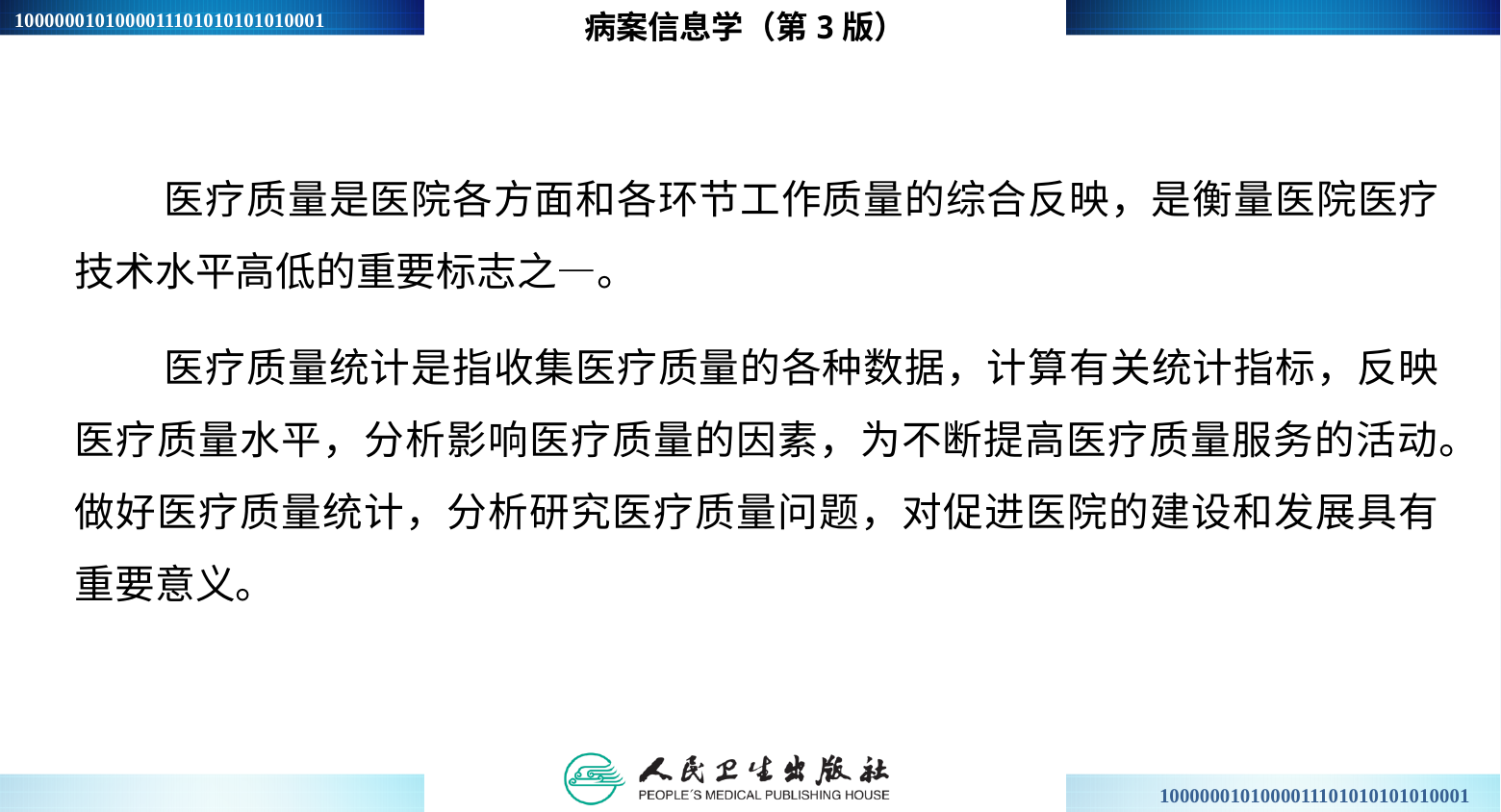

病案信息学（第3版）
　医疗质量是医院各方面和各环节工作质量的综合反映，是衡量医院医疗技术水平高低的重要标志之—。
　医疗质量统计是指收集医疗质量的各种数据，计算有关统计指标，反映医疗质量水平，分析影响医疗质量的因素，为不断提高医疗质量服务的活动。做好医疗质量统计，分析研究医疗质量问题，对促进医院的建设和发展具有重要意义。